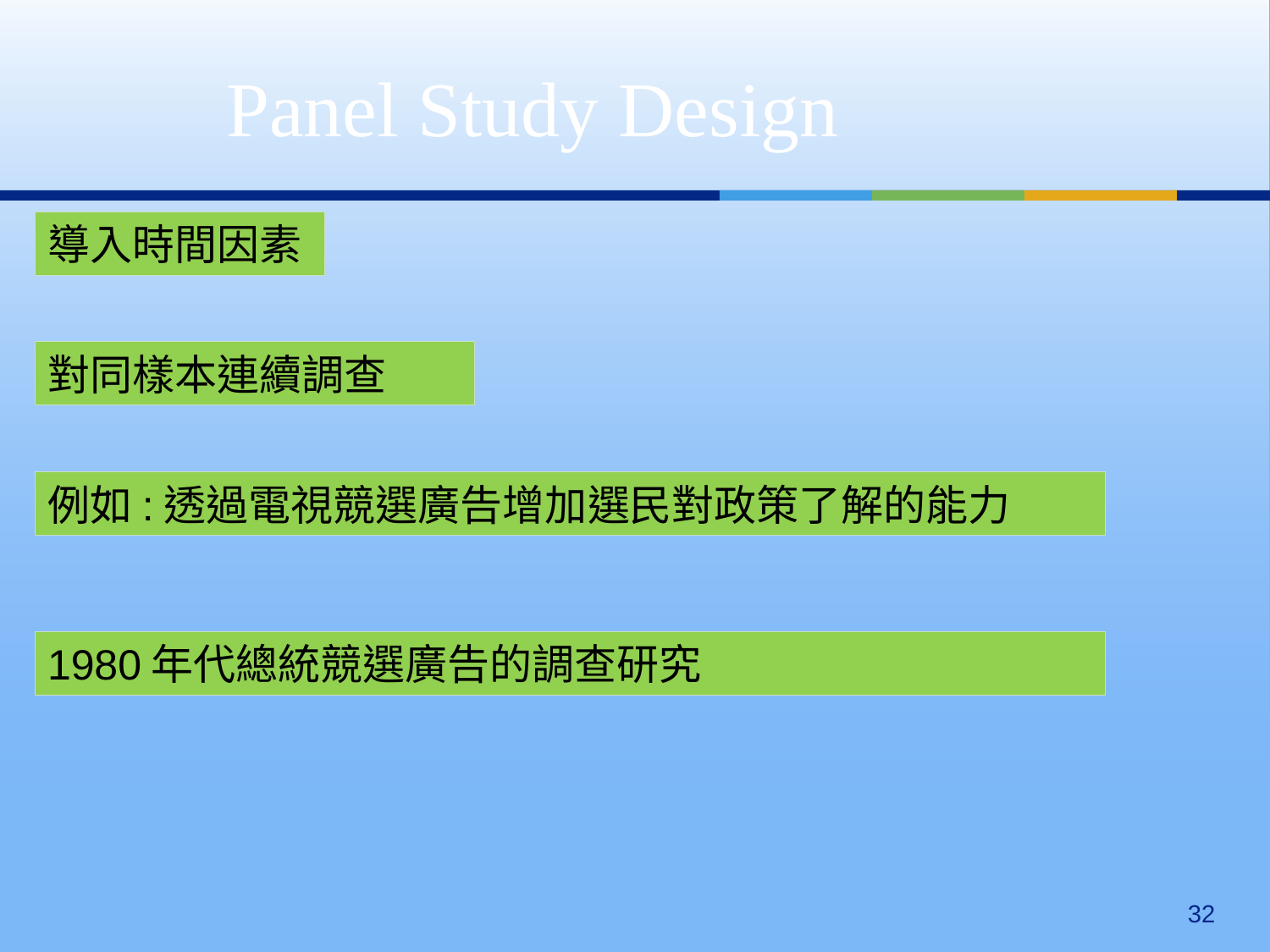

Panel Study Design
導入時間因素
對同樣本連續調查
例如:透過電視競選廣告增加選民對政策了解的能力
1980年代總統競選廣告的調查研究
32